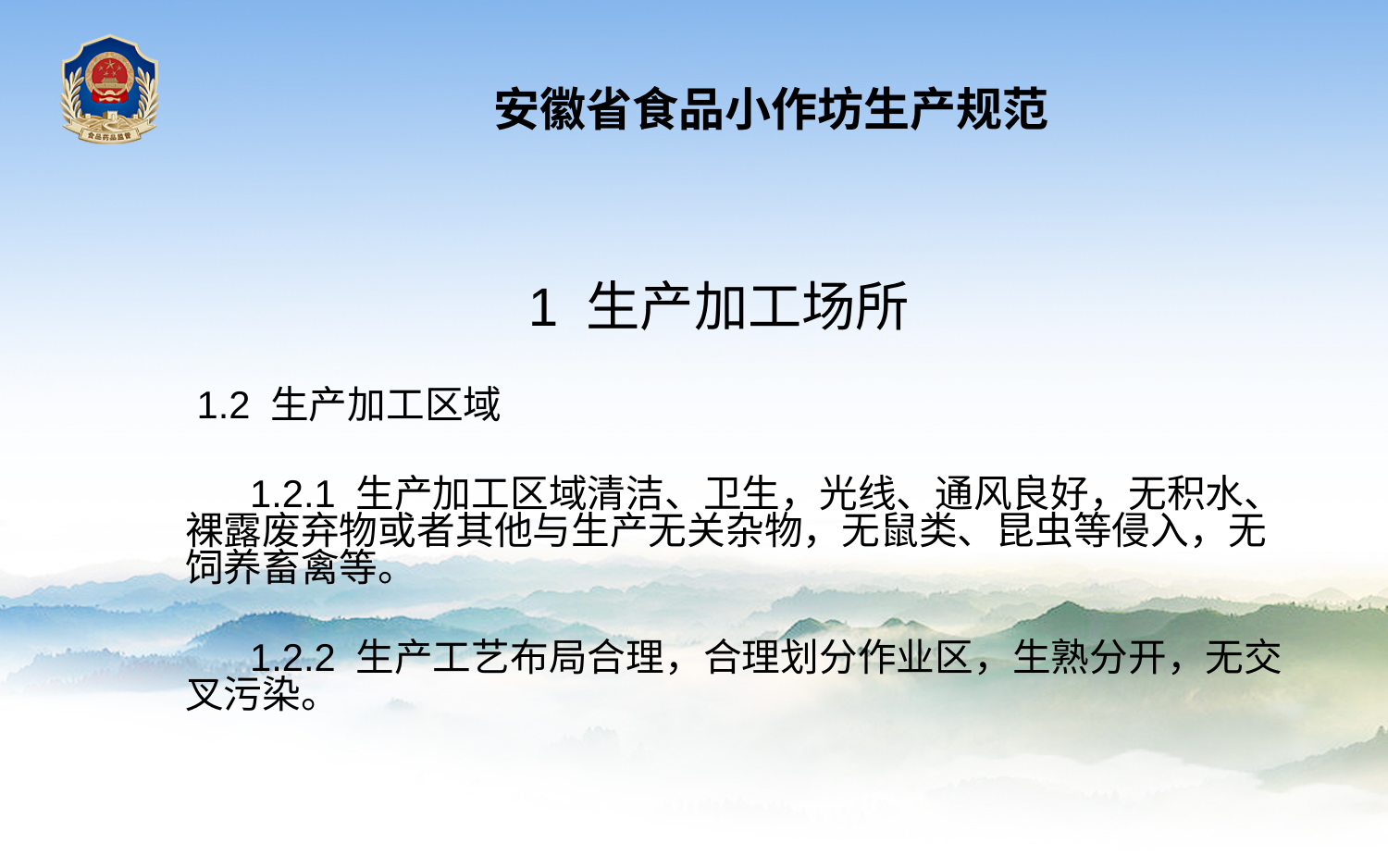

安徽省食品小作坊生产规范

1 生产加工场所

      1.2 生产加工区域

           1.2.1 生产加工区域清洁、卫生，光线、通风良好，无积水、裸露废弃物或者其他与生产无关杂物，无鼠类、昆虫等侵入，无饲养畜禽等。

           1.2.2 生产工艺布局合理，合理划分作业区，生熟分开，无交叉污染。